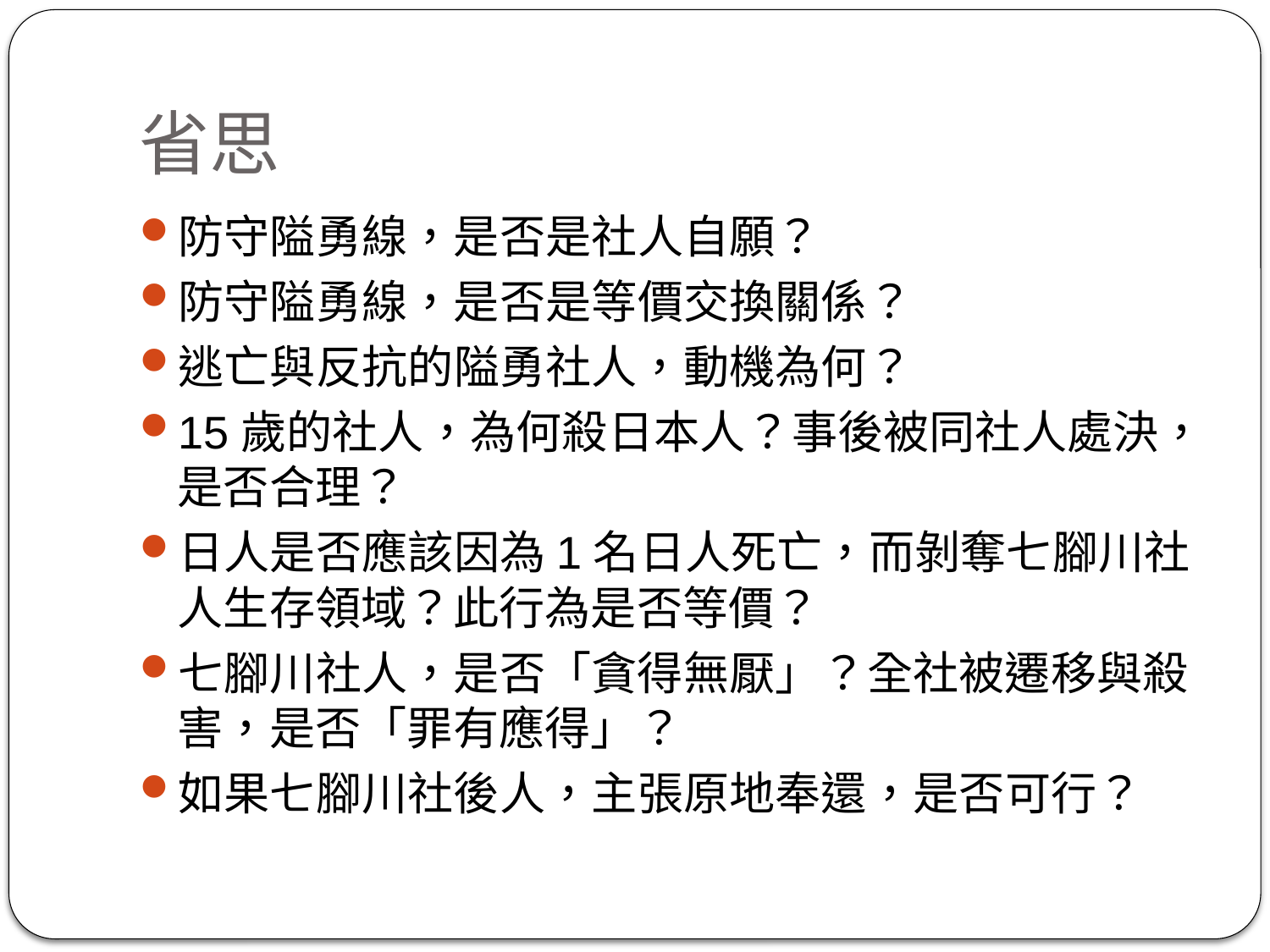

# 省思
防守隘勇線，是否是社人自願？
防守隘勇線，是否是等價交換關係？
逃亡與反抗的隘勇社人，動機為何？
15歲的社人，為何殺日本人？事後被同社人處決，是否合理？
日人是否應該因為1名日人死亡，而剝奪七腳川社人生存領域？此行為是否等價？
七腳川社人，是否「貪得無厭」？全社被遷移與殺害，是否「罪有應得」？
如果七腳川社後人，主張原地奉還，是否可行？